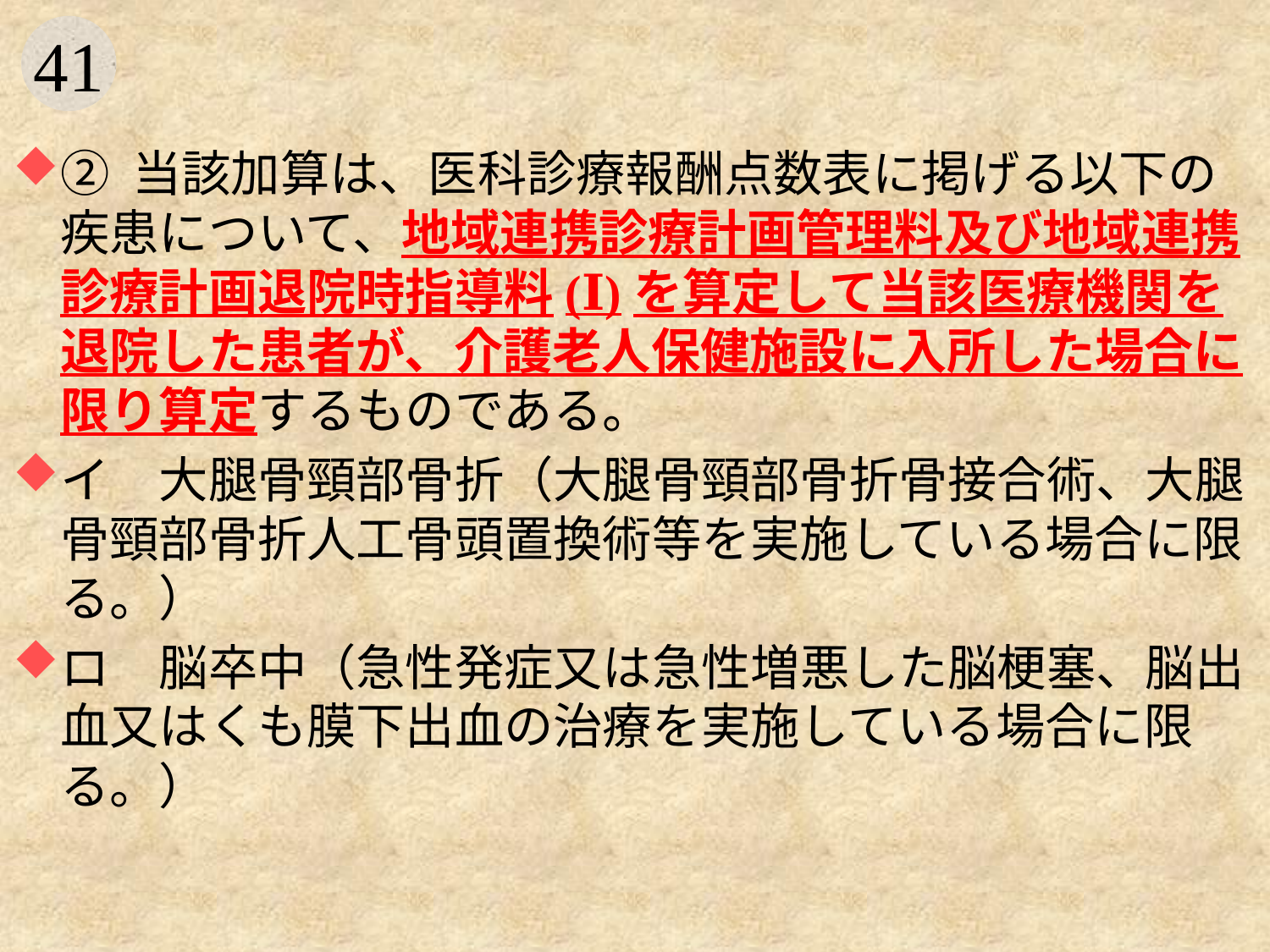

#
② 当該加算は、医科診療報酬点数表に掲げる以下の疾患について、地域連携診療計画管理料及び地域連携診療計画退院時指導料(Ⅰ)を算定して当該医療機関を退院した患者が、介護老人保健施設に入所した場合に限り算定するものである。
イ　大腿骨頸部骨折（大腿骨頸部骨折骨接合術、大腿骨頸部骨折人工骨頭置換術等を実施している場合に限る。）
ロ　脳卒中（急性発症又は急性増悪した脳梗塞、脳出血又はくも膜下出血の治療を実施している場合に限る。）